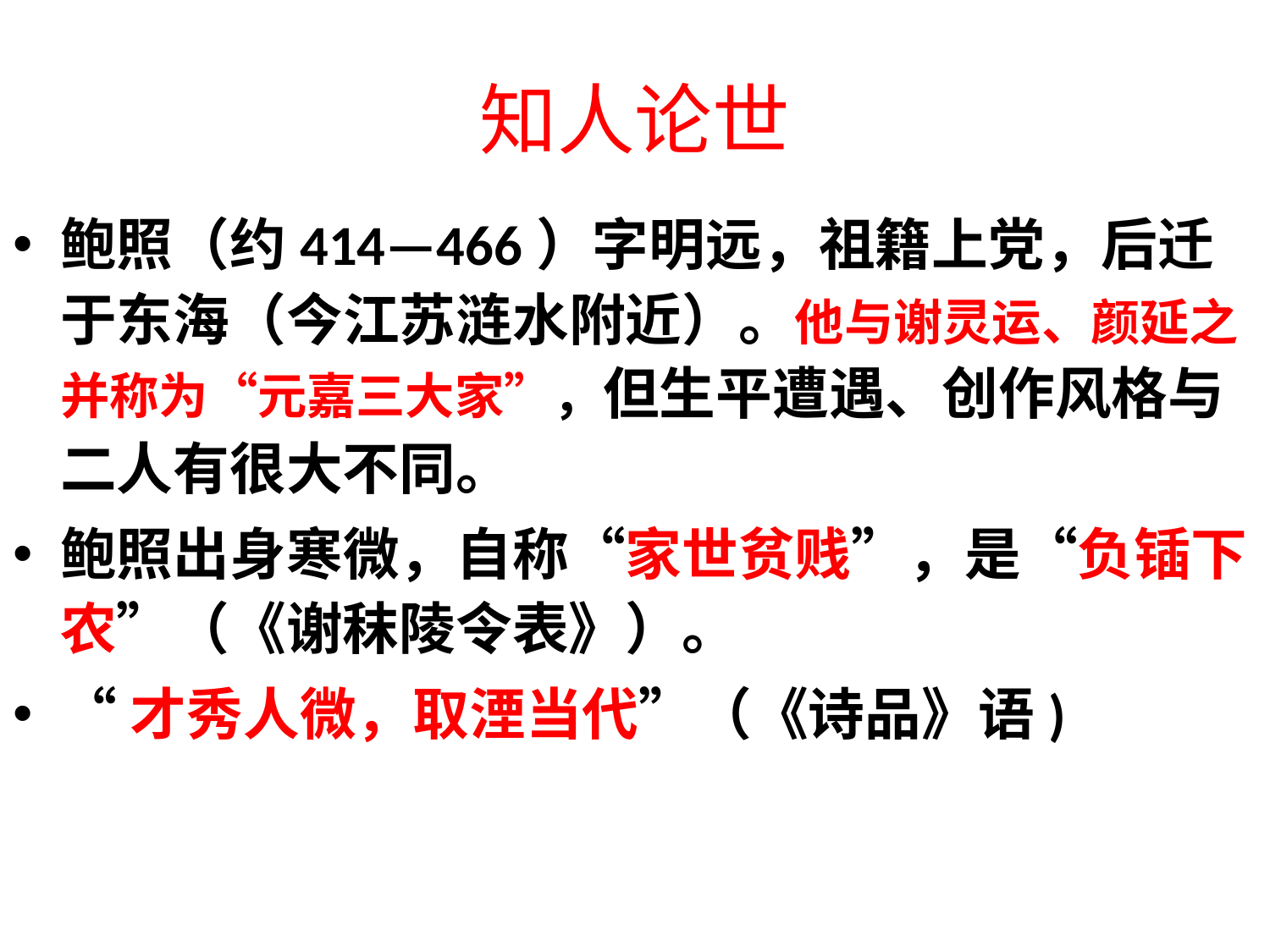

# 知人论世
鲍照（约414—466）字明远，祖籍上党，后迁于东海（今江苏涟水附近）。他与谢灵运、颜延之并称为“元嘉三大家”，但生平遭遇、创作风格与二人有很大不同。
鲍照出身寒微，自称“家世贫贱”，是“负锸下农”（《谢秣陵令表》）。
“才秀人微，取湮当代”（《诗品》语)